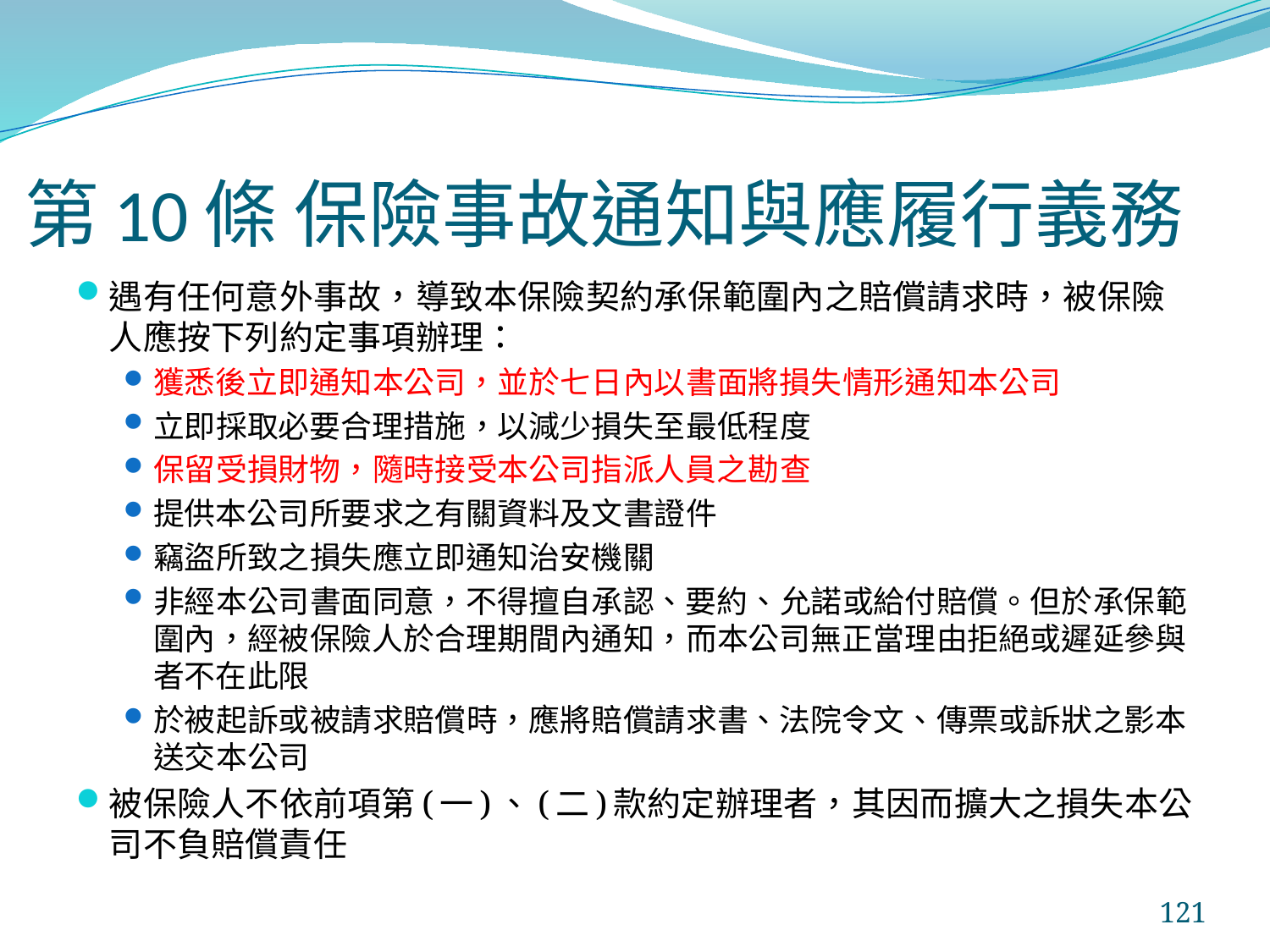

# 第10條 保險事故通知與應履行義務
遇有任何意外事故，導致本保險契約承保範圍內之賠償請求時，被保險人應按下列約定事項辦理：
獲悉後立即通知本公司，並於七日內以書面將損失情形通知本公司
立即採取必要合理措施，以減少損失至最低程度
保留受損財物，隨時接受本公司指派人員之勘查
提供本公司所要求之有關資料及文書證件
竊盜所致之損失應立即通知治安機關
非經本公司書面同意，不得擅自承認、要約、允諾或給付賠償。但於承保範圍內，經被保險人於合理期間內通知，而本公司無正當理由拒絕或遲延參與者不在此限
於被起訴或被請求賠償時，應將賠償請求書、法院令文、傳票或訴狀之影本送交本公司
被保險人不依前項第(一)、(二)款約定辦理者，其因而擴大之損失本公司不負賠償責任
121